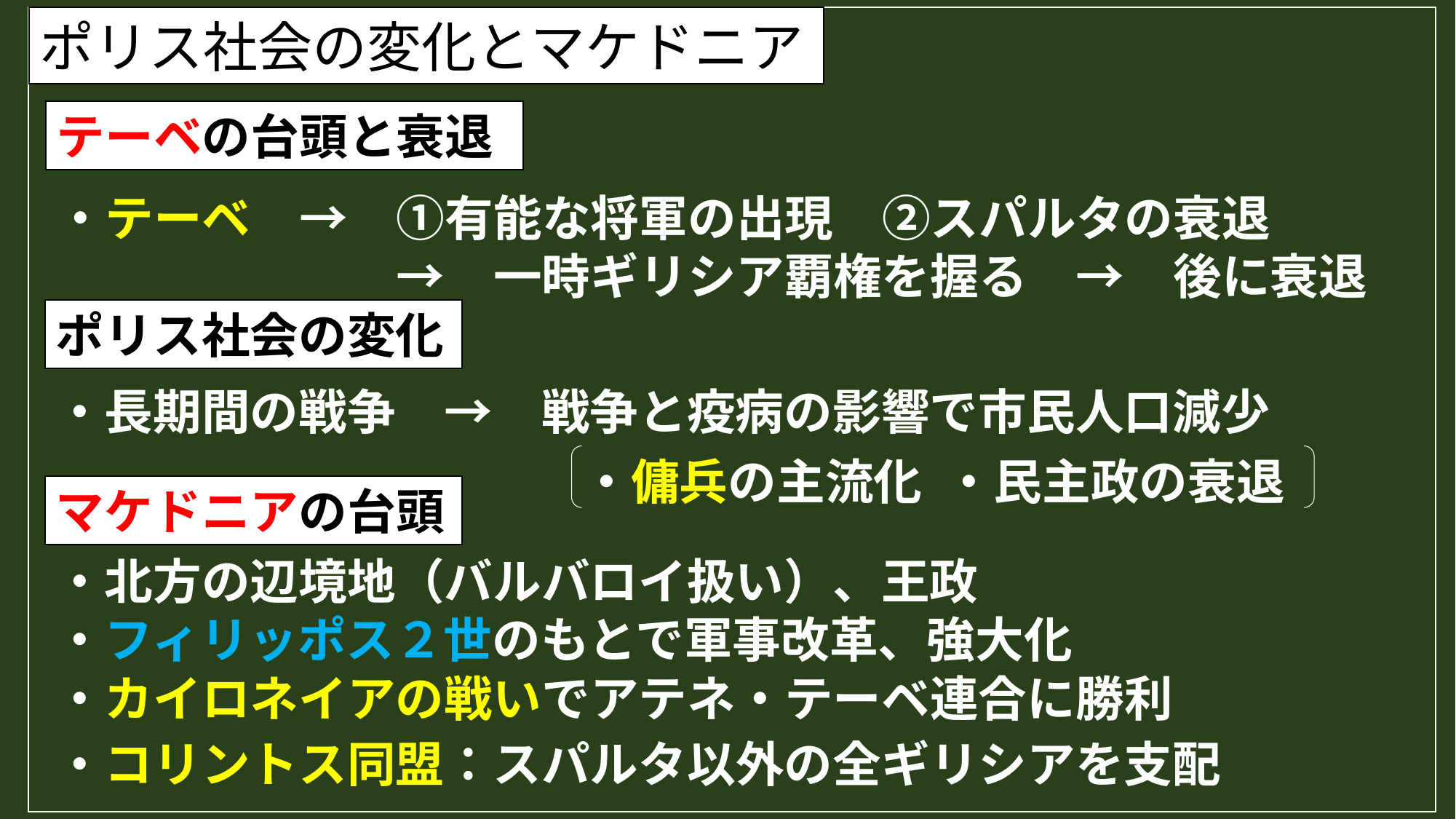

ポリス社会の変化とマケドニア
テーベの台頭と衰退
・テーベ　→　①有能な将軍の出現　②スパルタの衰退
　　　　　　　→　一時ギリシア覇権を握る　→　後に衰退
ポリス社会の変化
・長期間の戦争　→　戦争と疫病の影響で市民人口減少

・民主政の衰退
・傭兵の主流化
マケドニアの台頭
・北方の辺境地（バルバロイ扱い）、王政
・フィリッポス２世のもとで軍事改革、強大化
・カイロネイアの戦いでアテネ・テーベ連合に勝利
・コリントス同盟：スパルタ以外の全ギリシアを支配